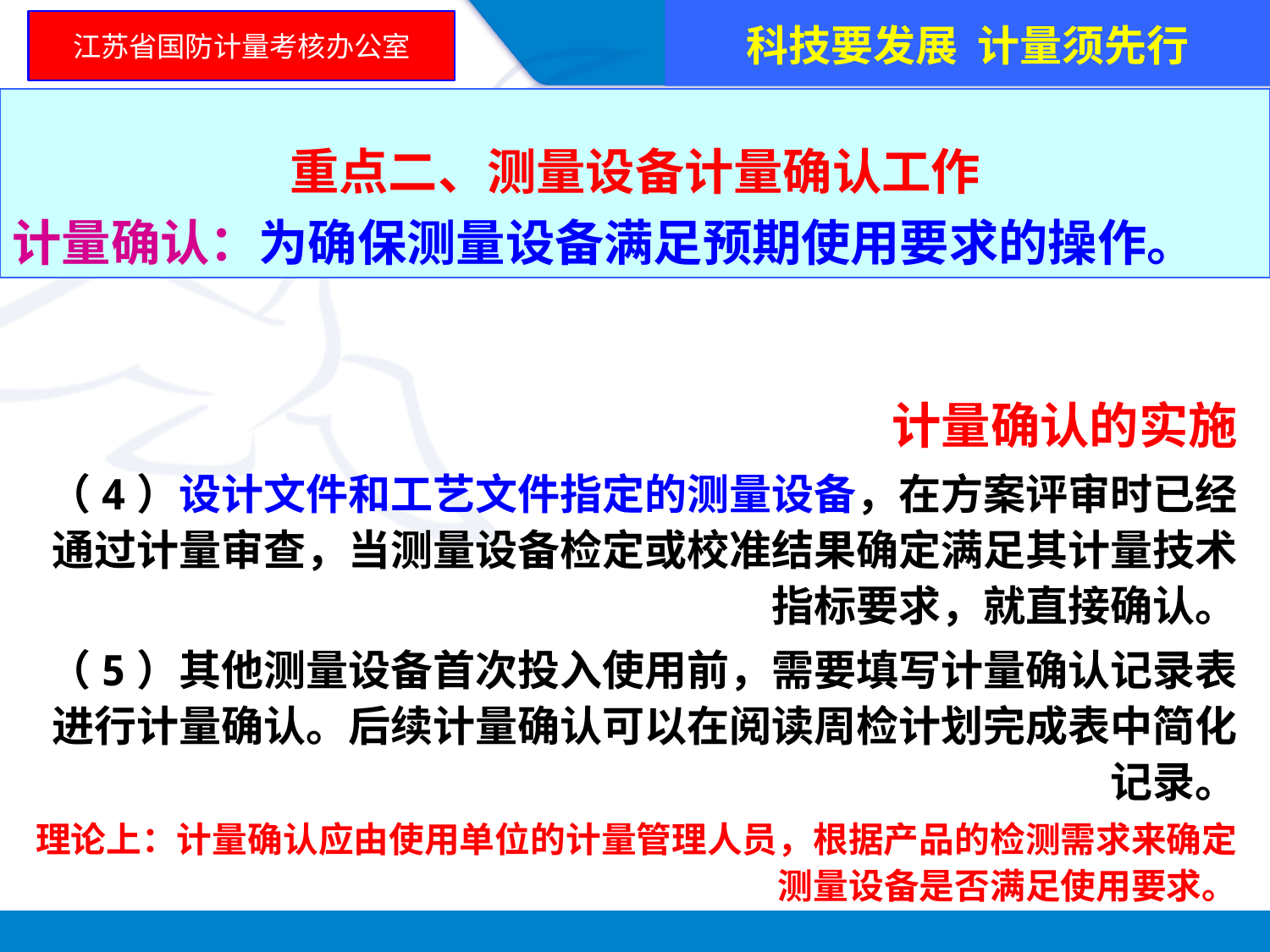

科技要发展  计量须先行
江苏省国防计量考核办公室
重点二、测量设备计量确认工作
计量确认：为确保测量设备满足预期使用要求的操作。
计量确认的实施
（4）设计文件和工艺文件指定的测量设备，在方案评审时已经通过计量审查，当测量设备检定或校准结果确定满足其计量技术指标要求，就直接确认。
（5）其他测量设备首次投入使用前，需要填写计量确认记录表进行计量确认。后续计量确认可以在阅读周检计划完成表中简化记录。
理论上：计量确认应由使用单位的计量管理人员，根据产品的检测需求来确定测量设备是否满足使用要求。